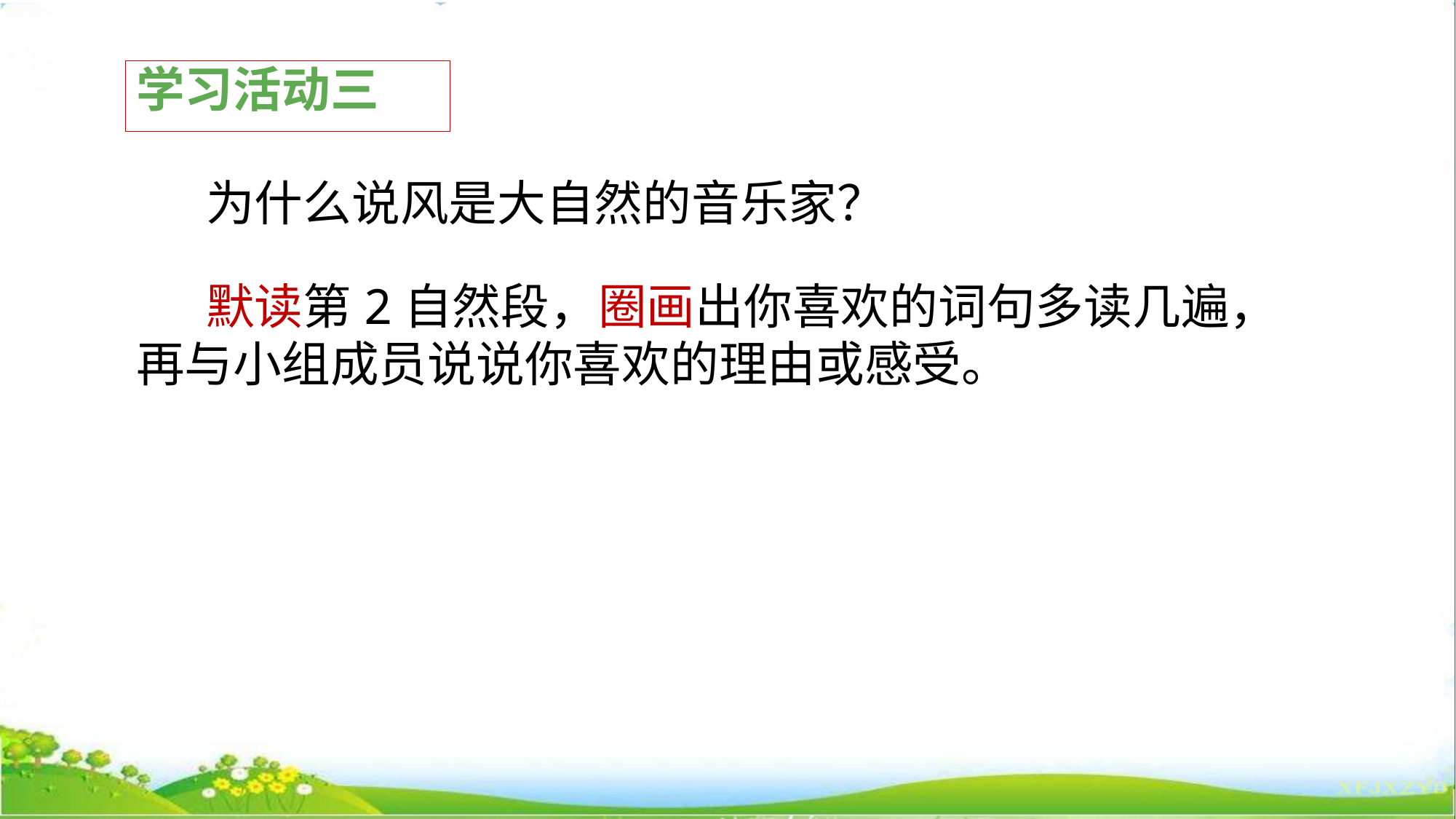

学习活动三
  为什么说风是大自然的音乐家？

  默读第2自然段，圈画出你喜欢的词句多读几遍，再与小组成员说说你喜欢的理由或感受。